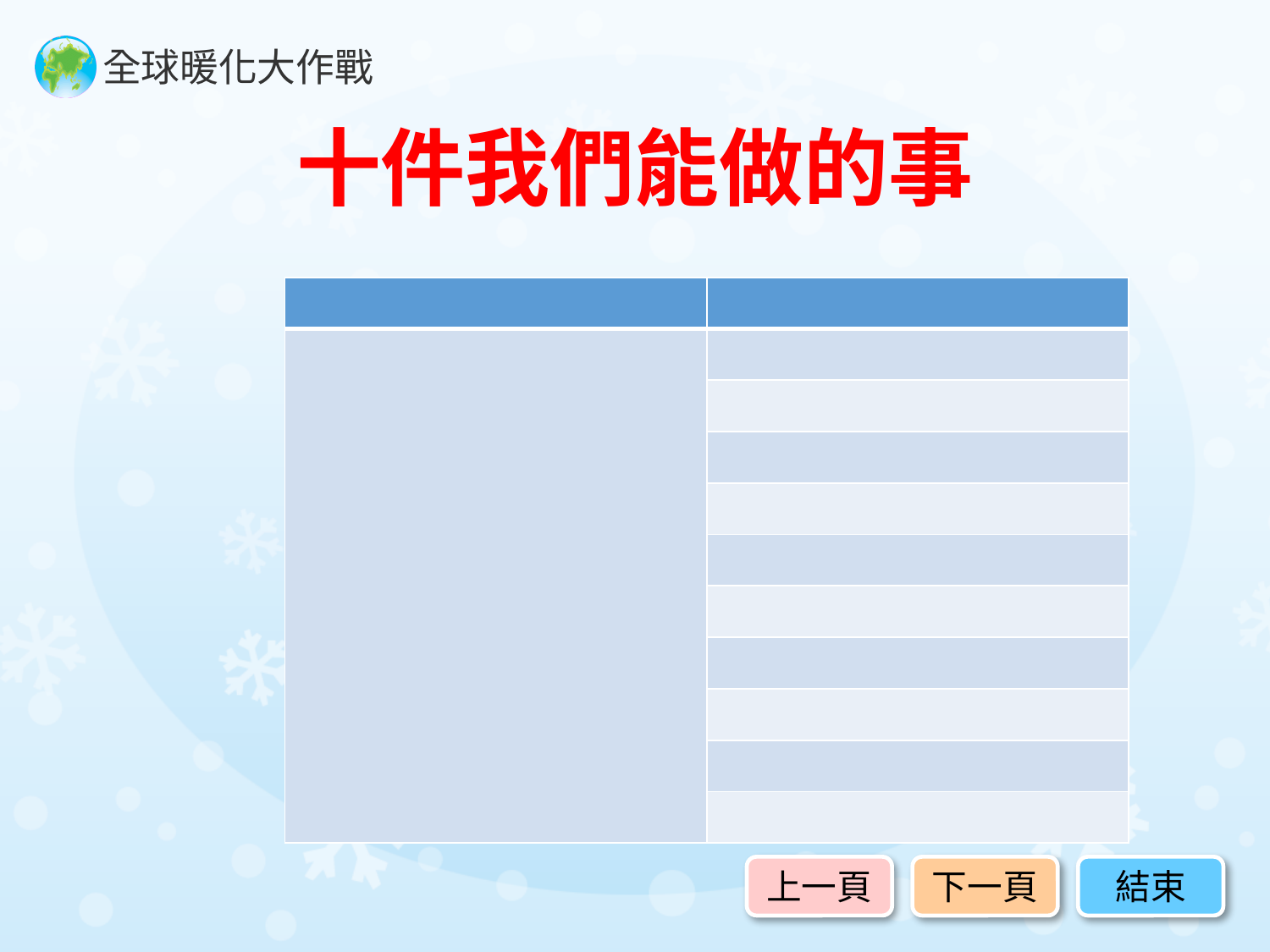

# 十件我們能做的事
|  |  |
| --- | --- |
|  |  |
|  |  |
|  |  |
|  |  |
|  |  |
|  |  |
|  |  |
|  |  |
|  |  |
|  |  |
上一頁
下一頁
結束